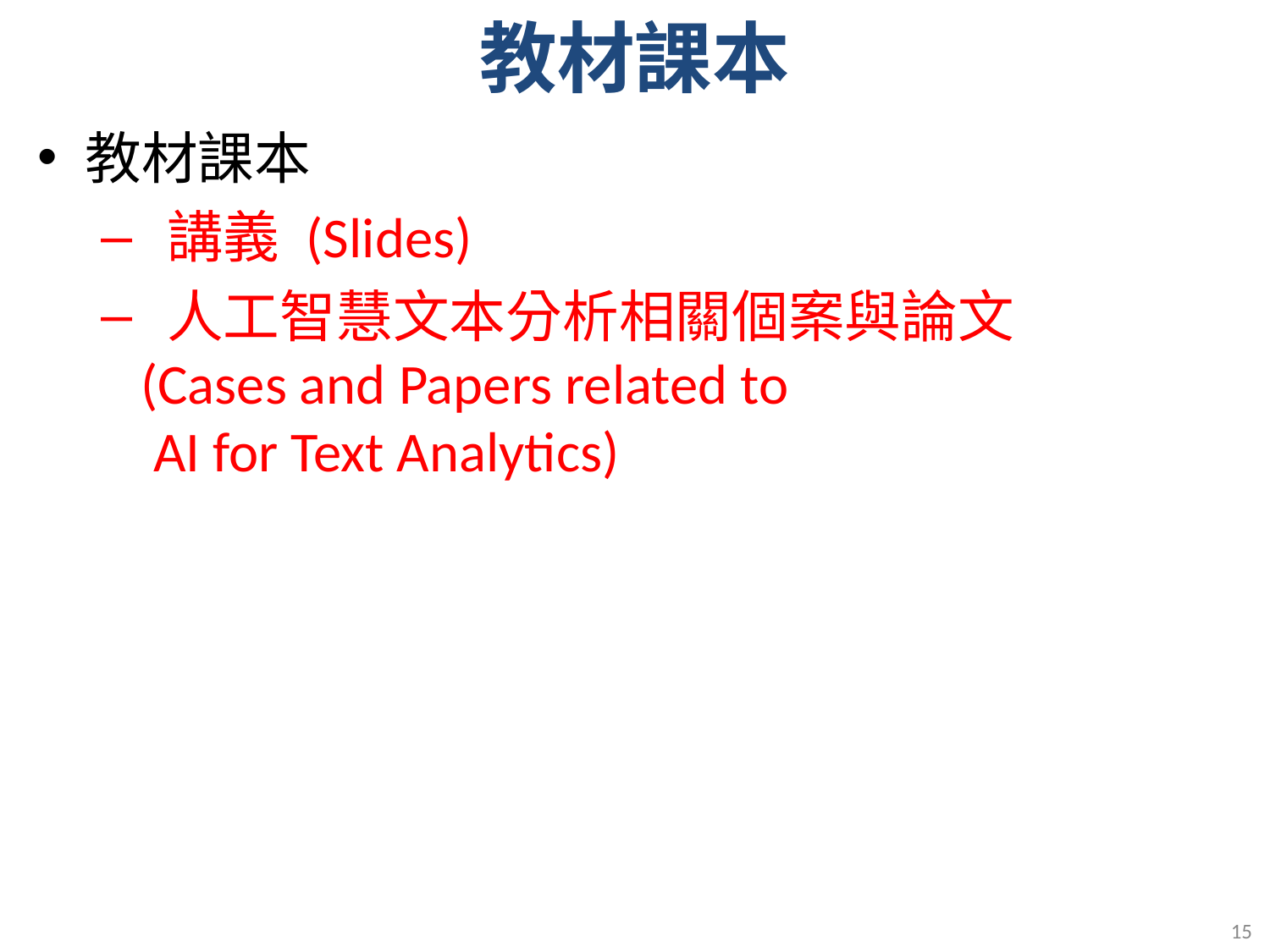

# 教材課本
教材課本
 講義 (Slides)
 人工智慧文本分析相關個案與論文
(Cases and Papers related to
 AI for Text Analytics)
15